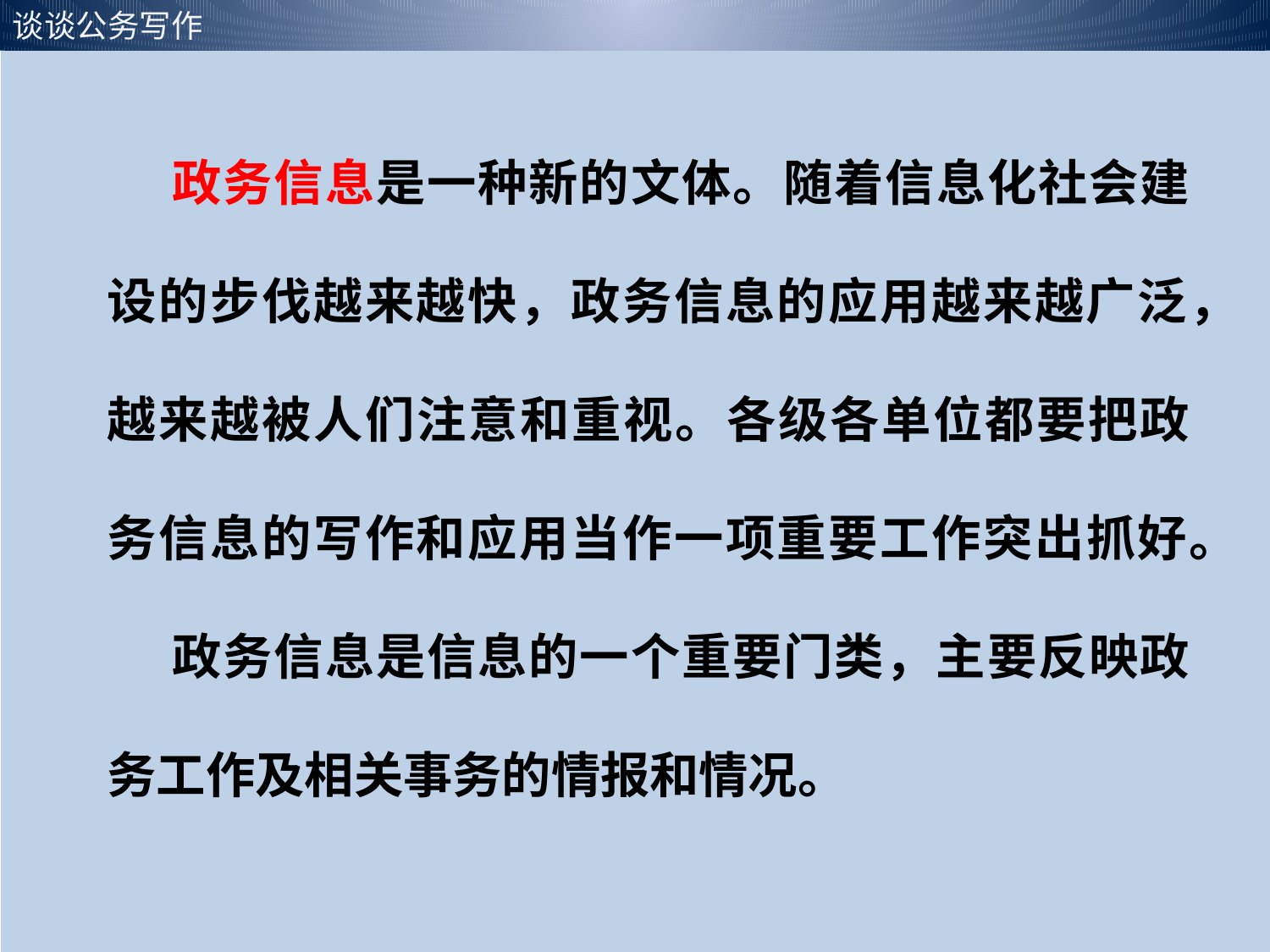

政务信息是一种新的文体。随着信息化社会建设的步伐越来越快，政务信息的应用越来越广泛，越来越被人们注意和重视。各级各单位都要把政务信息的写作和应用当作一项重要工作突出抓好。
    政务信息是信息的一个重要门类，主要反映政务工作及相关事务的情报和情况。